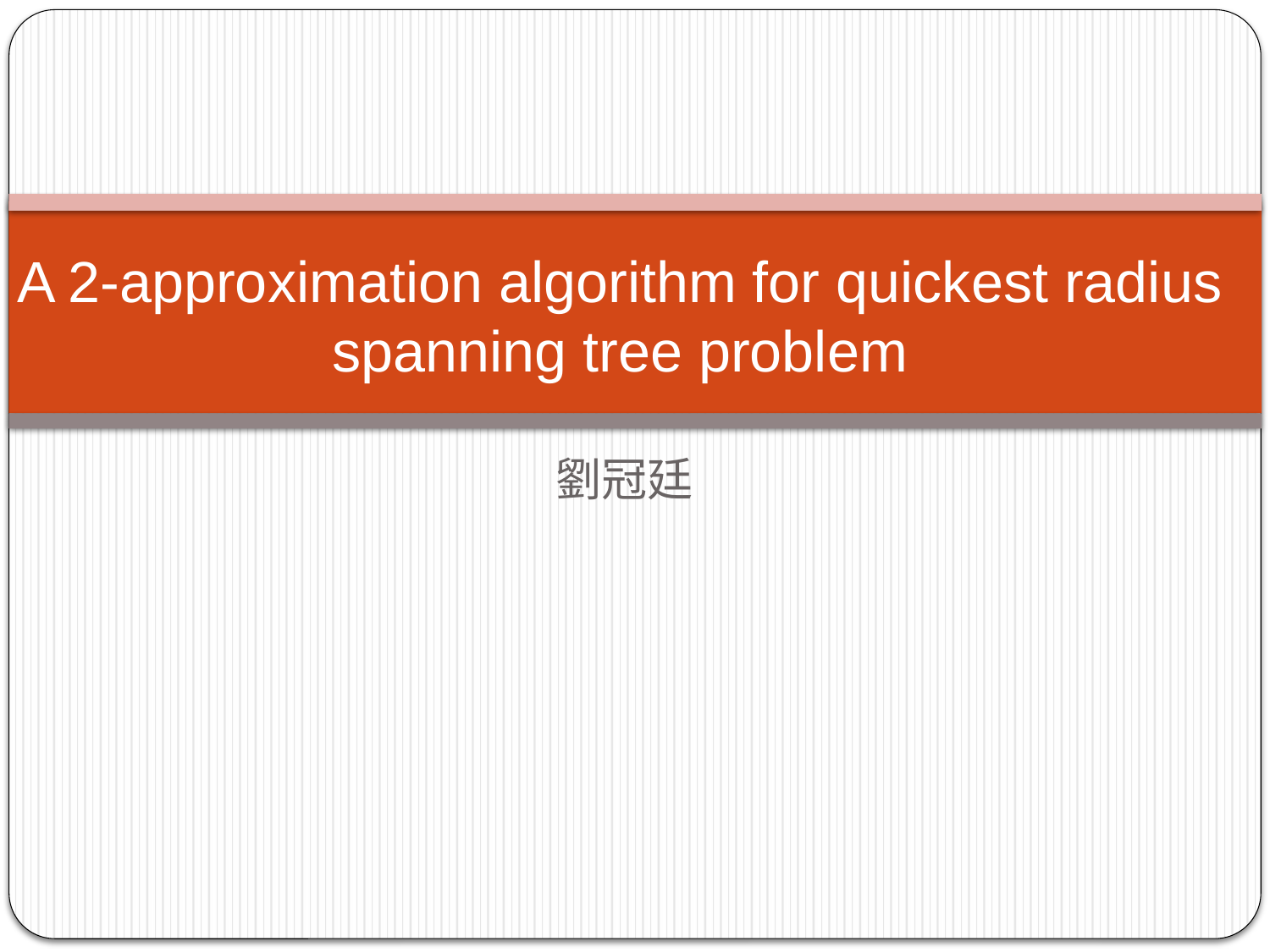

# A 2-approximation algorithm for quickest radius spanning tree problem
劉冠廷